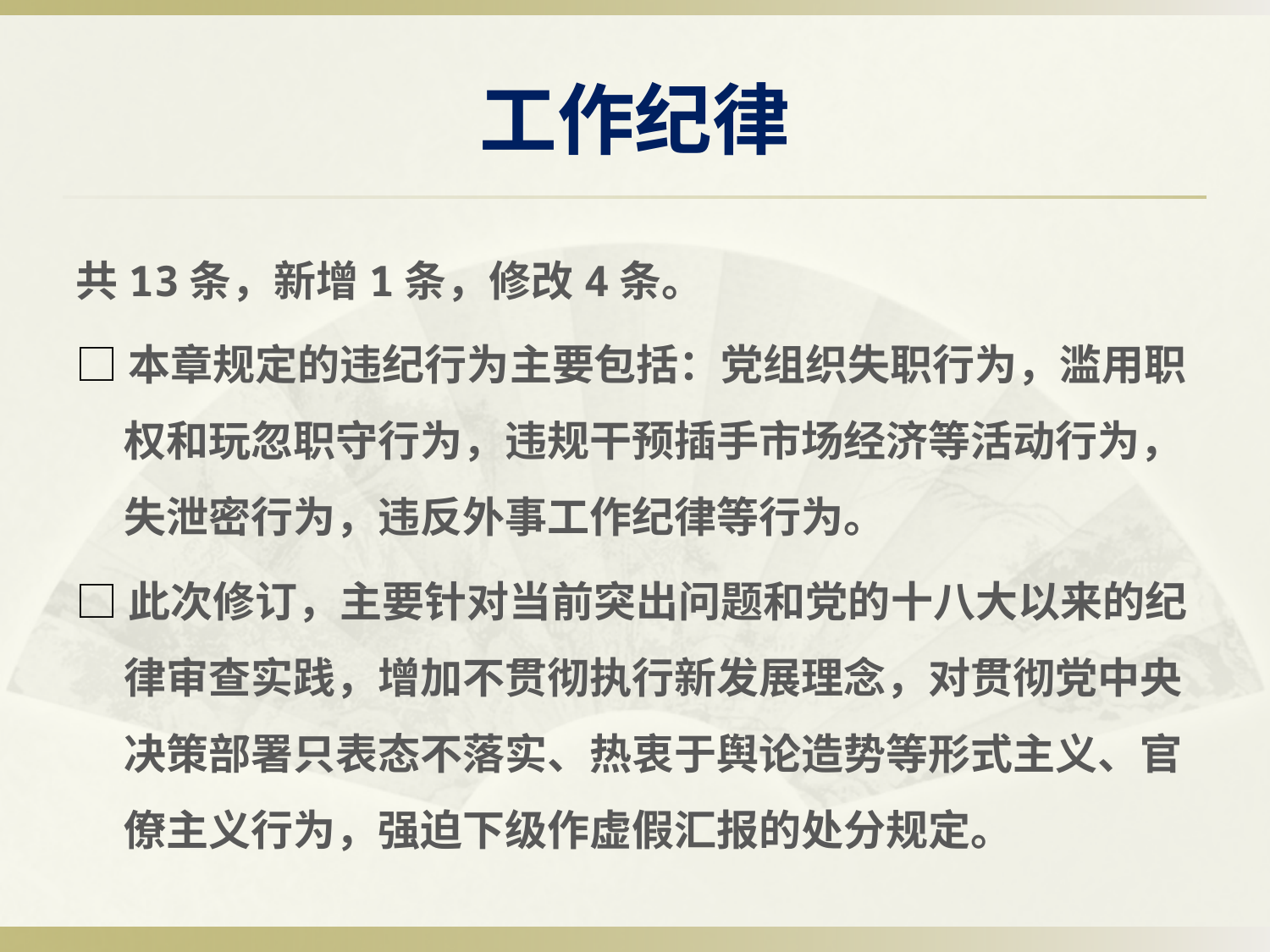

# 工作纪律
共13条，新增1条，修改4条。
□本章规定的违纪行为主要包括：党组织失职行为，滥用职权和玩忽职守行为，违规干预插手市场经济等活动行为，失泄密行为，违反外事工作纪律等行为。
□此次修订，主要针对当前突出问题和党的十八大以来的纪律审查实践，增加不贯彻执行新发展理念，对贯彻党中央决策部署只表态不落实、热衷于舆论造势等形式主义、官僚主义行为，强迫下级作虚假汇报的处分规定。